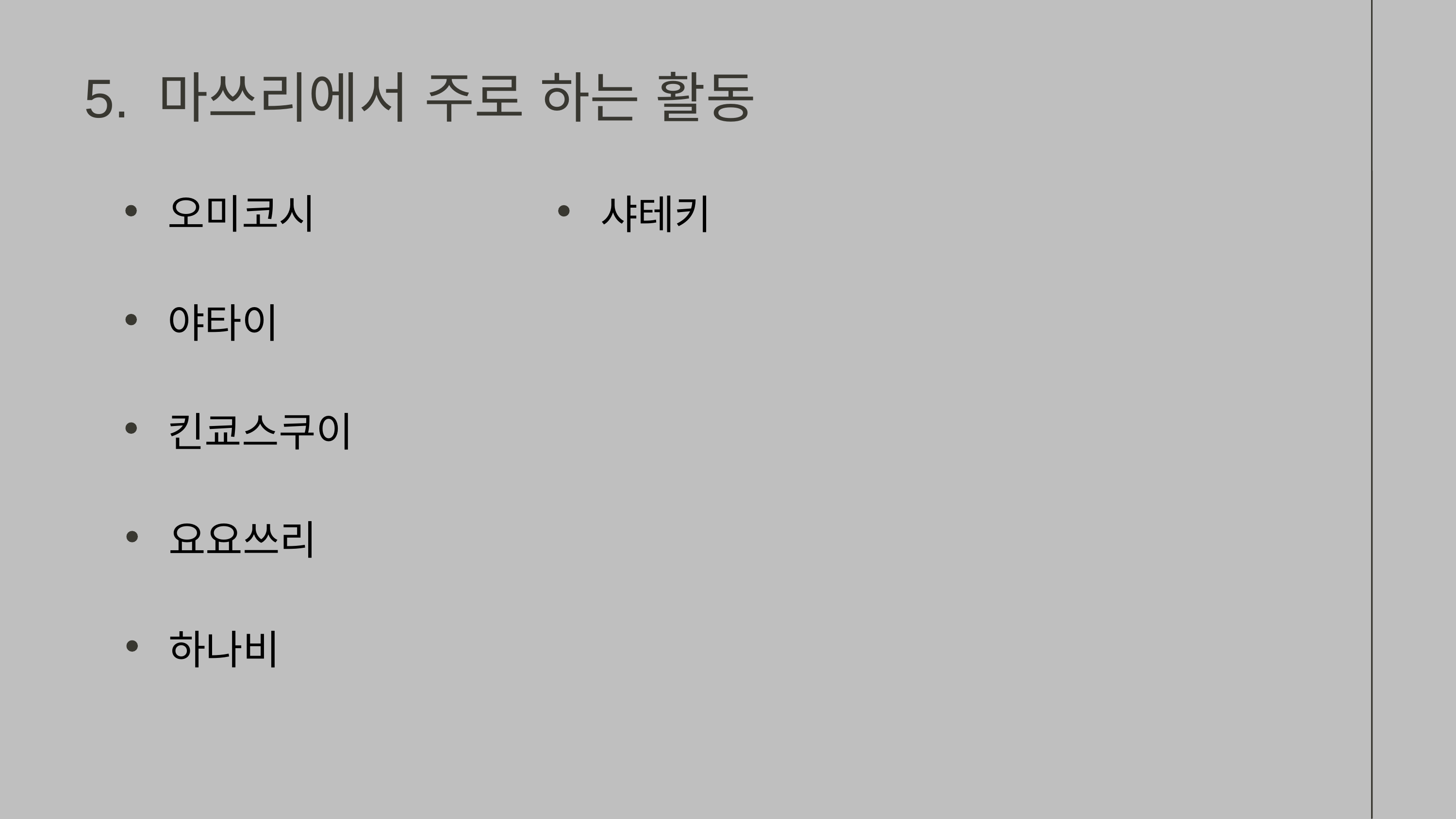

5. 마쓰리에서 주로 하는 활동
 오미코시
 샤테키

 야타이

 킨쿄스쿠이

 요요쓰리

 하나비